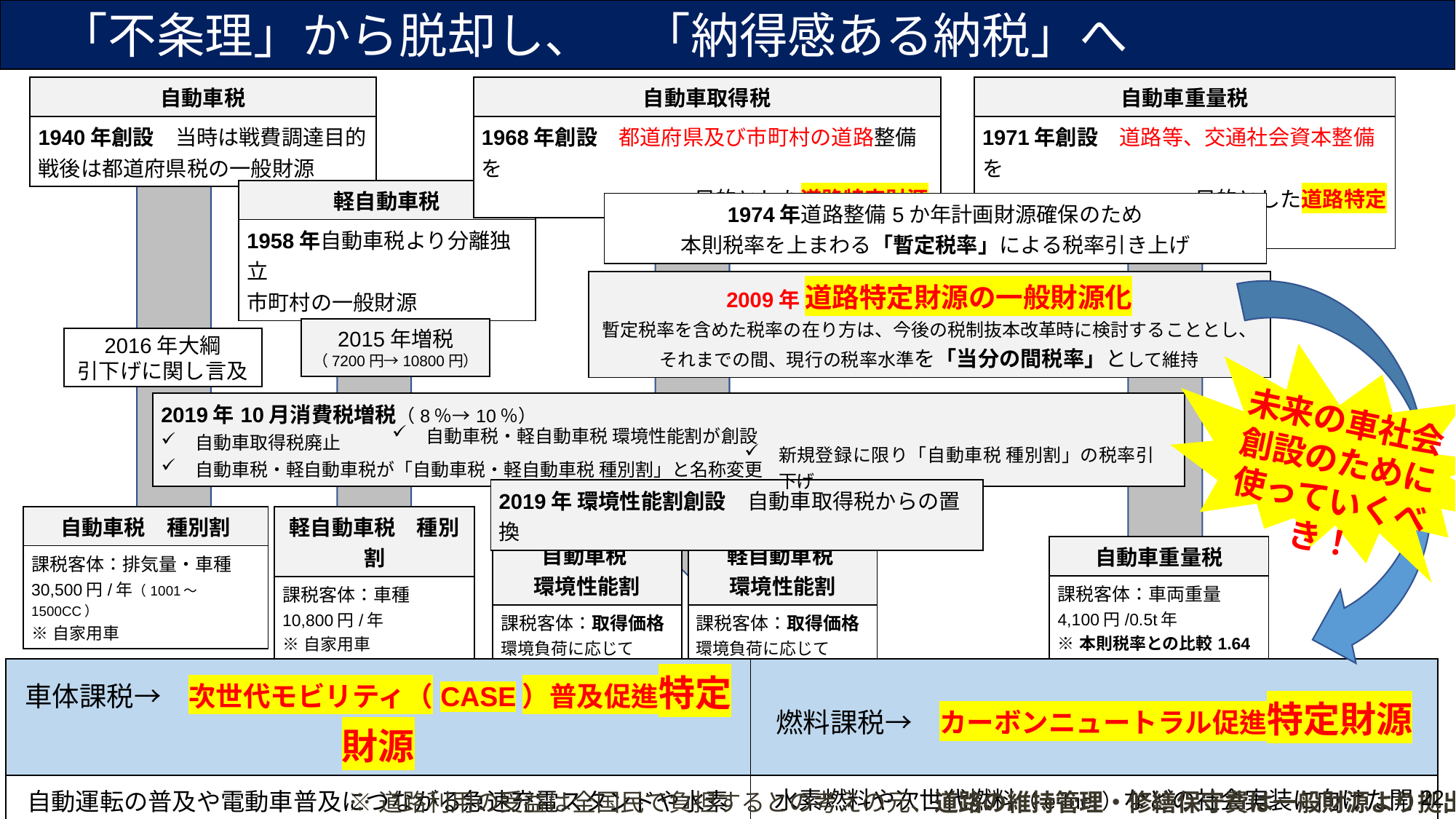

「不条理」から脱却し、　「納得感ある納税」へ
| 自動車税 |
| --- |
| 1940年創設　当時は戦費調達目的 戦後は都道府県税の一般財源 |
| 自動車取得税 |
| --- |
| 1968年創設　都道府県及び市町村の道路整備を 　　　　　　　　　　目的とした道路特定財源 |
| 自動車重量税 |
| --- |
| 1971年創設　道路等、交通社会資本整備を 　　　　　　　　　　目的とした道路特定財源 |
| 軽自動車税 |
| --- |
| 1958年自動車税より分離独立 市町村の一般財源 |
| 1974年道路整備5か年計画財源確保のため 本則税率を上まわる「暫定税率」による税率引き上げ |
| --- |

| 2009年 道路特定財源の一般財源化 暫定税率を含めた税率の在り方は、今後の税制抜本改革時に検討することとし、 それまでの間、現行の税率水準を「当分の間税率」として維持 |
| --- |
2015年増税
（7200円→10800円）
2016年大綱
引下げに関し言及

| 2019年10月消費税増税（8％→10％） 自動車取得税廃止　　　　 自動車税・軽自動車税が「自動車税・軽自動車税 種別割」と名称変更 |
| --- |
未来の車社会
創設のために
使っていくべき！
| 自動車税・軽自動車税 環境性能割が創設 |
| --- |
| 新規登録に限り「自動車税 種別割」の税率引下げ |
| --- |
| 2019年 環境性能割創設　自動車取得税からの置換 |
| --- |
| 自動車税　種別割 |
| --- |
| 課税客体：排気量・車種 30,500円/年（1001～1500CC） ※自家用車 |
| 軽自動車税　種別割 |
| --- |
| 課税客体：車種 10,800円/年 ※自家用車 |
| 自動車税 環境性能割 |
| --- |
| 課税客体：取得価格 環境負荷に応じて0~3％ |
| 軽自動車税 環境性能割 |
| --- |
| 課税客体：取得価格 環境負荷に応じて0~3％ |
| 自動車重量税 |
| --- |
| 課税客体：車両重量 4,100円/0.5t年 ※本則税率との比較1.64倍 |
| 車体課税→　次世代モビリティ（CASE）普及促進特定財源 | 燃料課税→　カーボンニュートラル促進特定財源 |
| --- | --- |
| 自動運転の普及や電動車普及につながる急速充電スタンドや水素ステーションなどの設置・管理（二輪の電動化や物流ハブの活用なども含む） | 水素燃料や次世代燃料（e-fuel）などの社会実装に向けた開発・設備投資助成金、エネルギーの脱炭素化、再生可能エネルギーの普及 |
22
※道路利用の受益は全国民で負担するとの考えの元、道路の維持管理・修繕保守費は一般財源より拠出